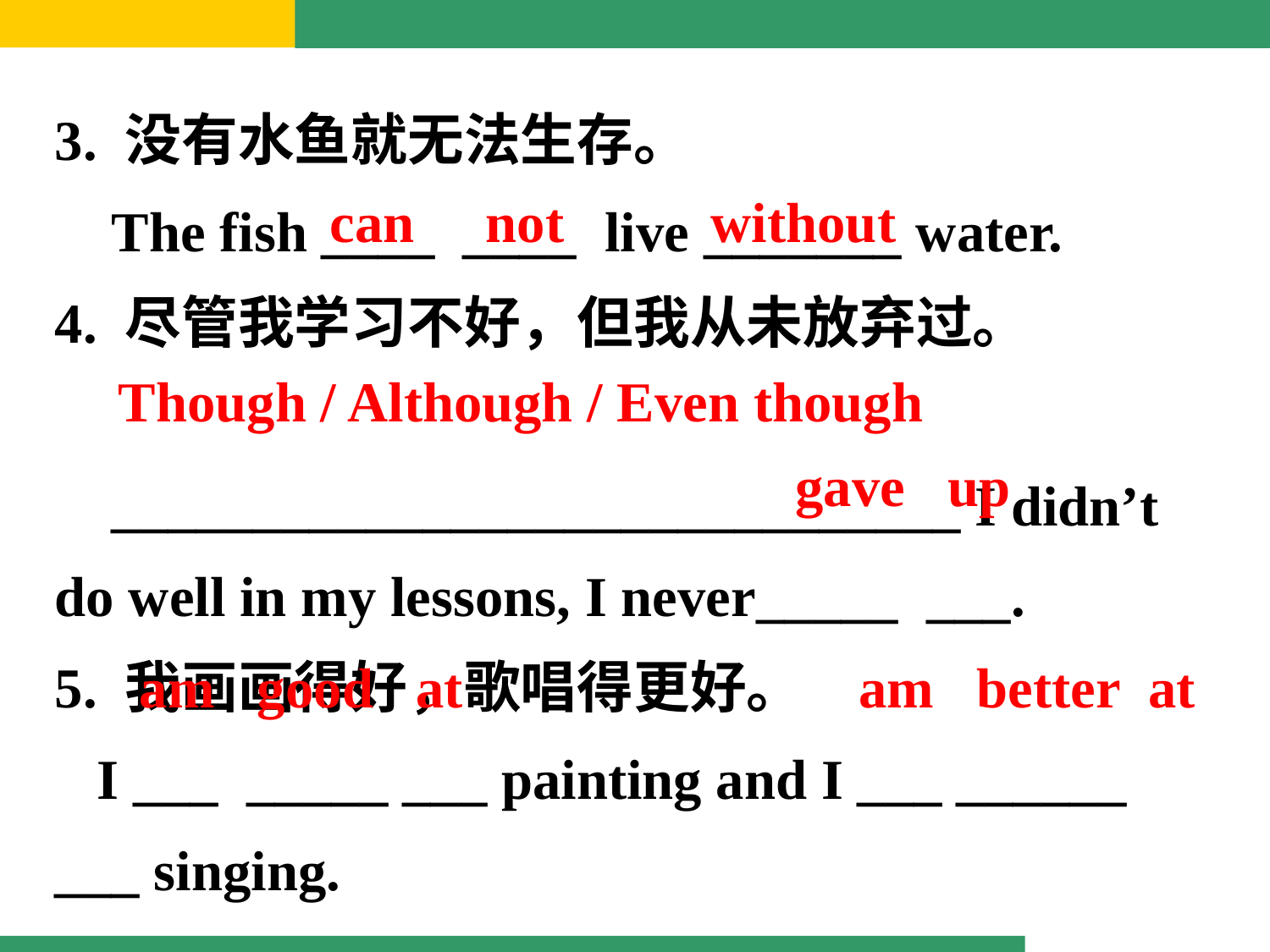

3. 没有水鱼就无法生存。
    The fish ____  ____  live _______ water.
4. 尽管我学习不好，但我从未放弃过。
    ______________________________ I didn’t do well in my lessons, I never_____  ___.
5. 我画画得好，歌唱得更好。
   I ___  _____ ___ painting and I ___ ______ ___ singing.
can     not
without
Though / Although / Even though
gave   up
am   good   at
am   better  at